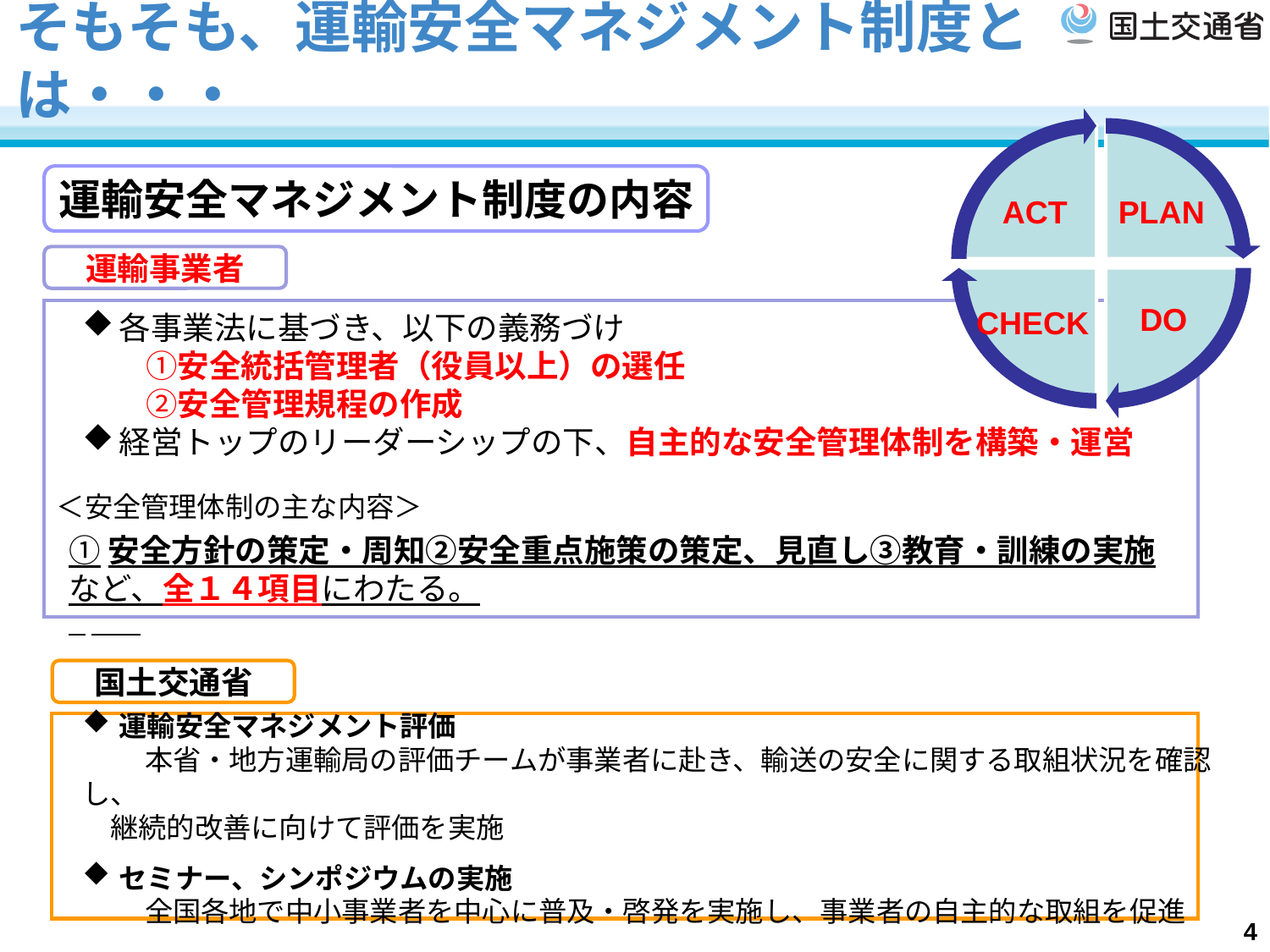

# そもそも、運輸安全マネジメント制度とは・・・

ACT
PLAN
DO
CHECK
運輸安全マネジメント制度の内容

運輸事業者

各事業法に基づき、以下の義務づけ
　　①安全統括管理者（役員以上）の選任
　　②安全管理規程の作成
経営トップのリーダーシップの下、自主的な安全管理体制を構築・運営
＜安全管理体制の主な内容＞
①安全方針の策定・周知②安全重点施策の策定、見直し③教育・訓練の実施など、全１４項目にわたる。

国土交通省

運輸安全マネジメント評価
　　 本省・地方運輸局の評価チームが事業者に赴き、輸送の安全に関する取組状況を確認し、
　継続的改善に向けて評価を実施

セミナー、シンポジウムの実施
　　 全国各地で中小事業者を中心に普及・啓発を実施し、事業者の自主的な取組を促進
4